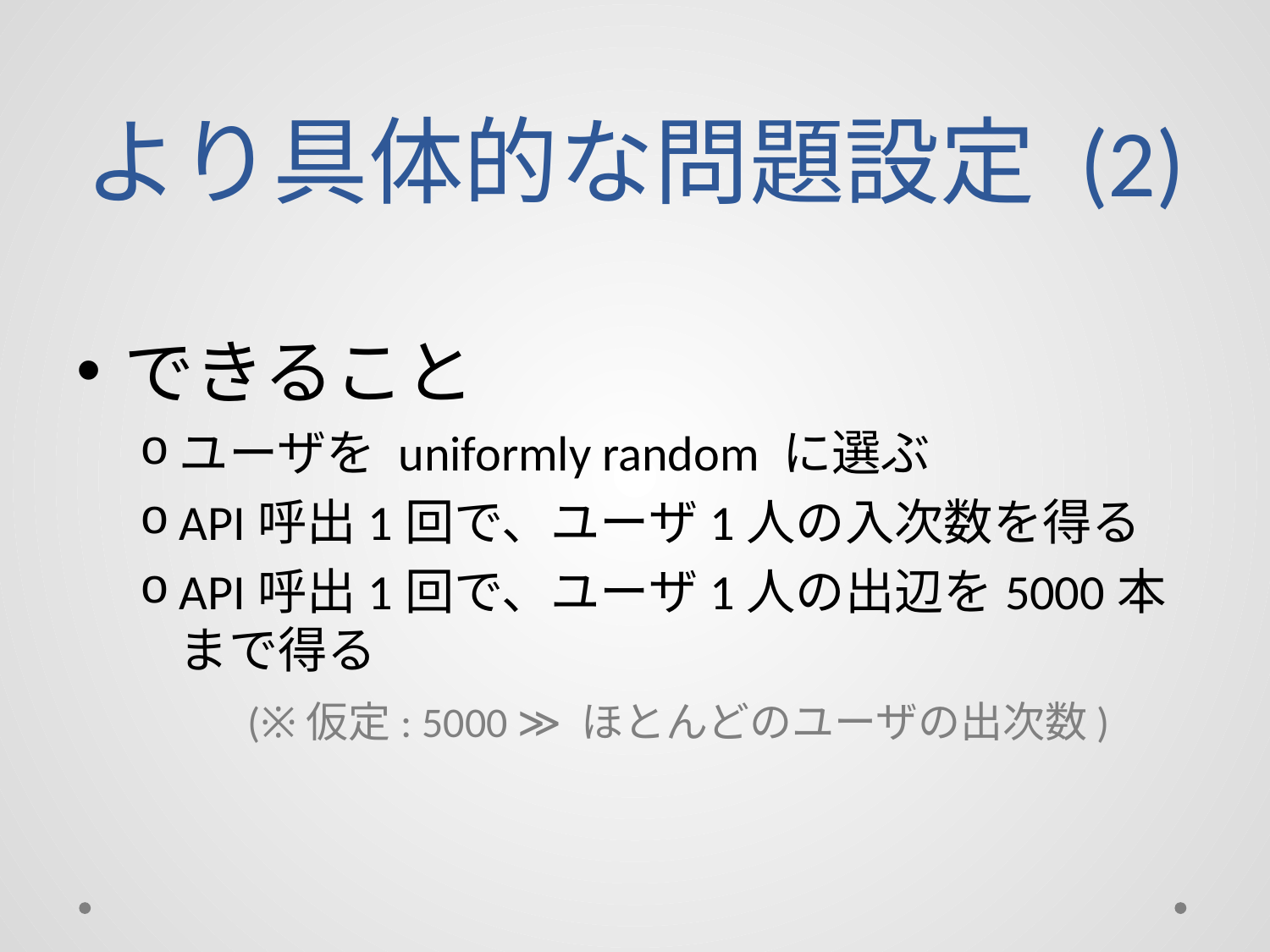

# より具体的な問題設定 (2)

できること
ユーザを uniformly random に選ぶ
API呼出1回で、ユーザ1人の入次数を得る
API呼出1回で、ユーザ1人の出辺を5000本まで得る
    (※仮定: 5000 ≫ ほとんどのユーザの出次数)